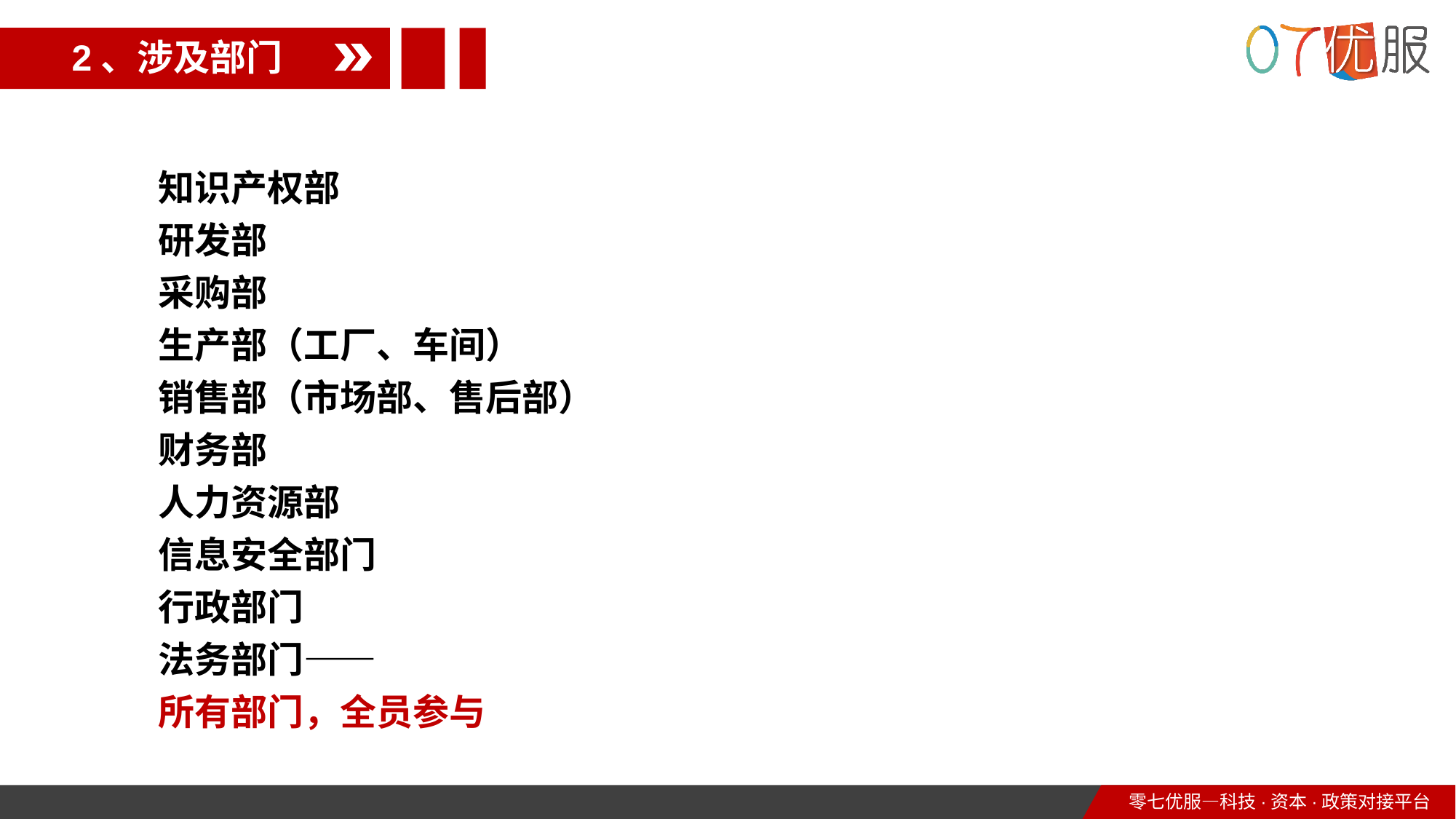

2、涉及部门
知识产权部
研发部
采购部
生产部（工厂、车间）
销售部（市场部、售后部）
财务部
人力资源部
信息安全部门
行政部门
法务部门——
所有部门，全员参与